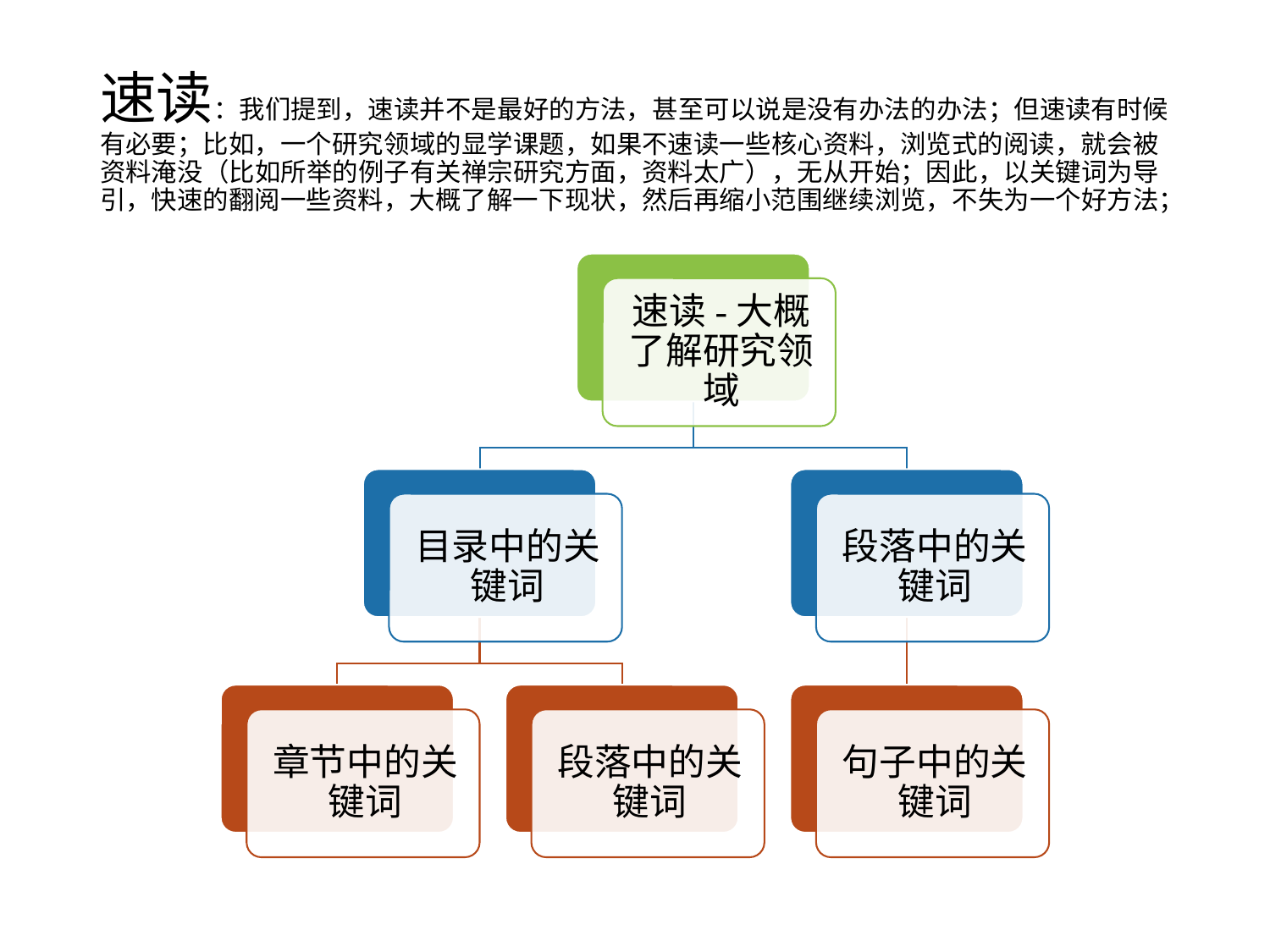

# 速读：我们提到，速读并不是最好的方法，甚至可以说是没有办法的办法；但速读有时候有必要；比如，一个研究领域的显学课题，如果不速读一些核心资料，浏览式的阅读，就会被资料淹没（比如所举的例子有关禅宗研究方面，资料太广），无从开始；因此，以关键词为导引，快速的翻阅一些资料，大概了解一下现状，然后再缩小范围继续浏览，不失为一个好方法；
速读-大概了解研究领域
目录中的关键词
章节中的关键词
段落中的关键词
段落中的关键词
句子中的关键词